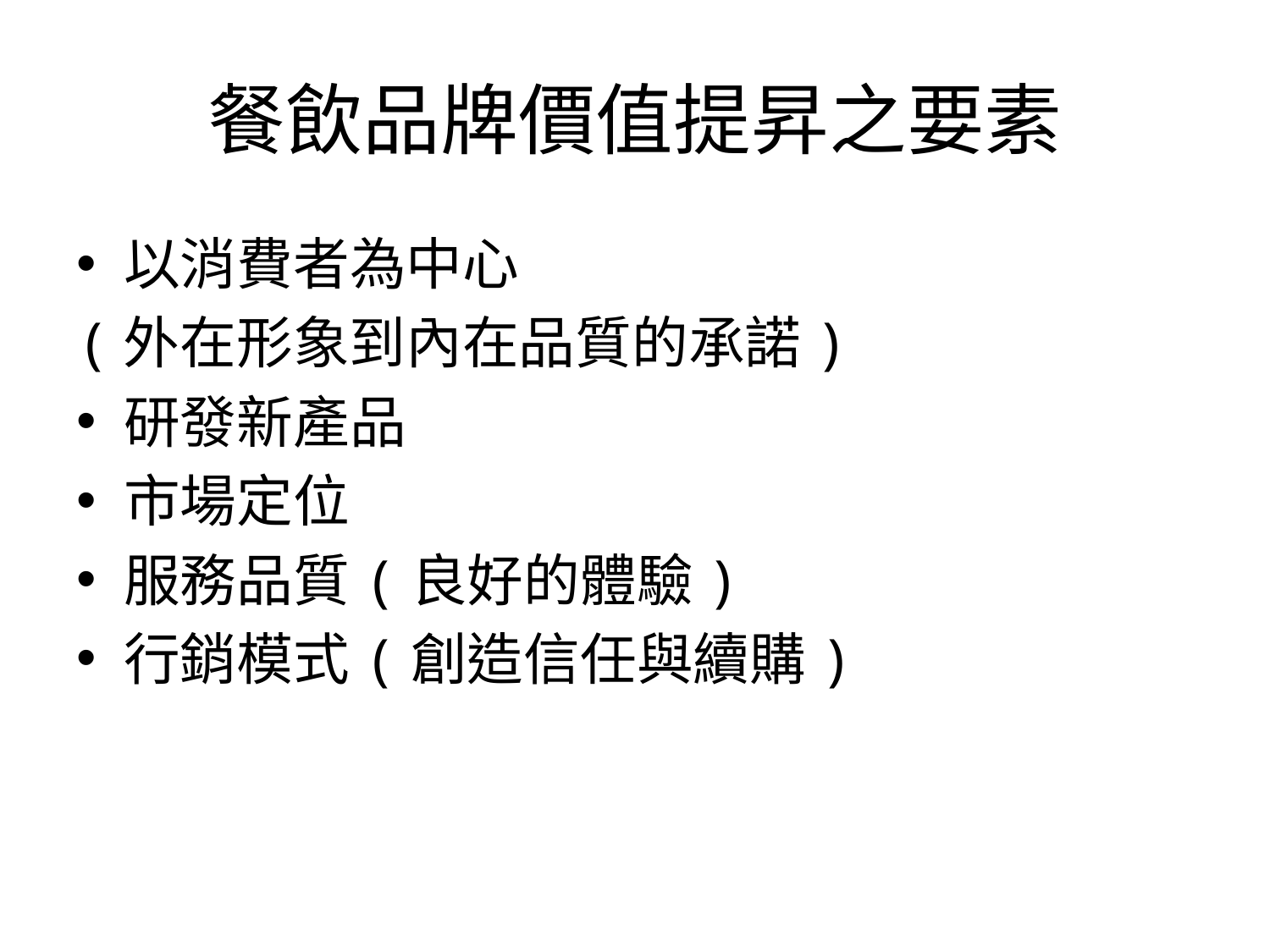

餐飲品牌價值提昇之要素
以消費者為中心
(外在形象到內在品質的承諾)
研發新產品
市場定位
服務品質(良好的體驗)
行銷模式(創造信任與續購)